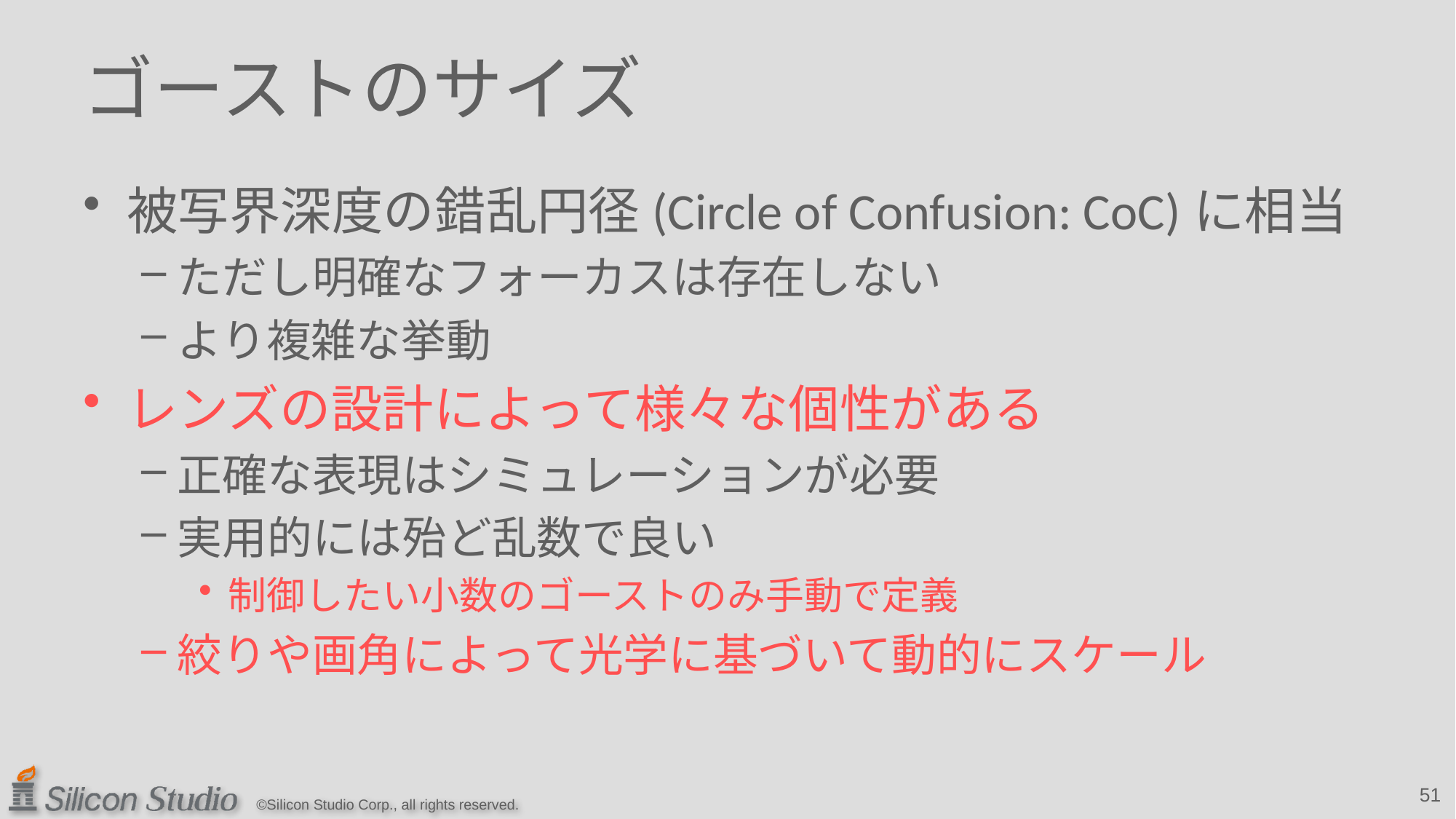

# ゴーストのサイズ
被写界深度の錯乱円径(Circle of Confusion: CoC)に相当
ただし明確なフォーカスは存在しない
より複雑な挙動
レンズの設計によって様々な個性がある
正確な表現はシミュレーションが必要
実用的には殆ど乱数で良い
制御したい小数のゴーストのみ手動で定義
絞りや画角によって光学に基づいて動的にスケール
51